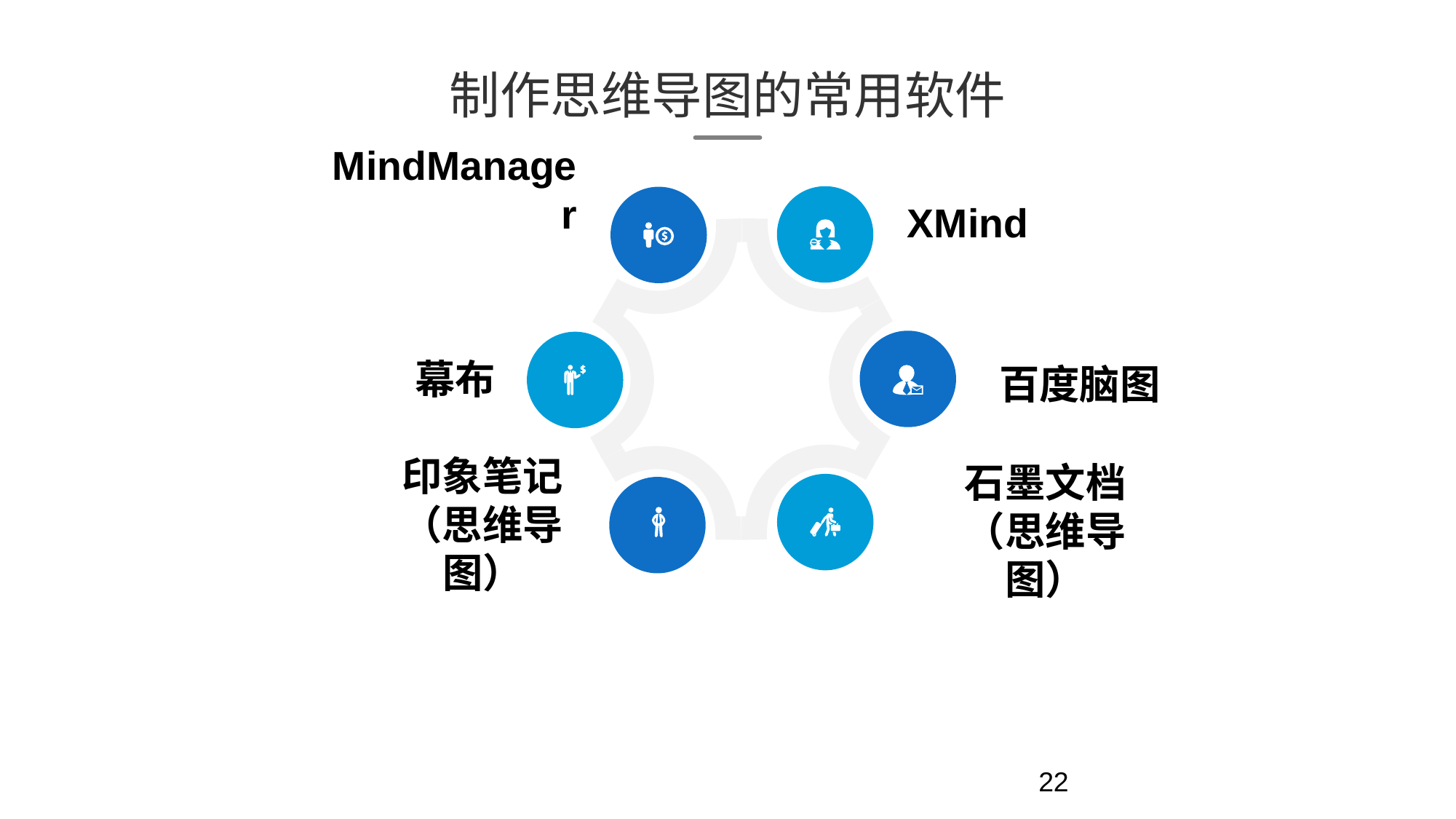

制作思维导图的常用软件

MindManager
XMind

幕布
百度脑图

印象笔记（思维导图）

石墨文档（思维导图）

22